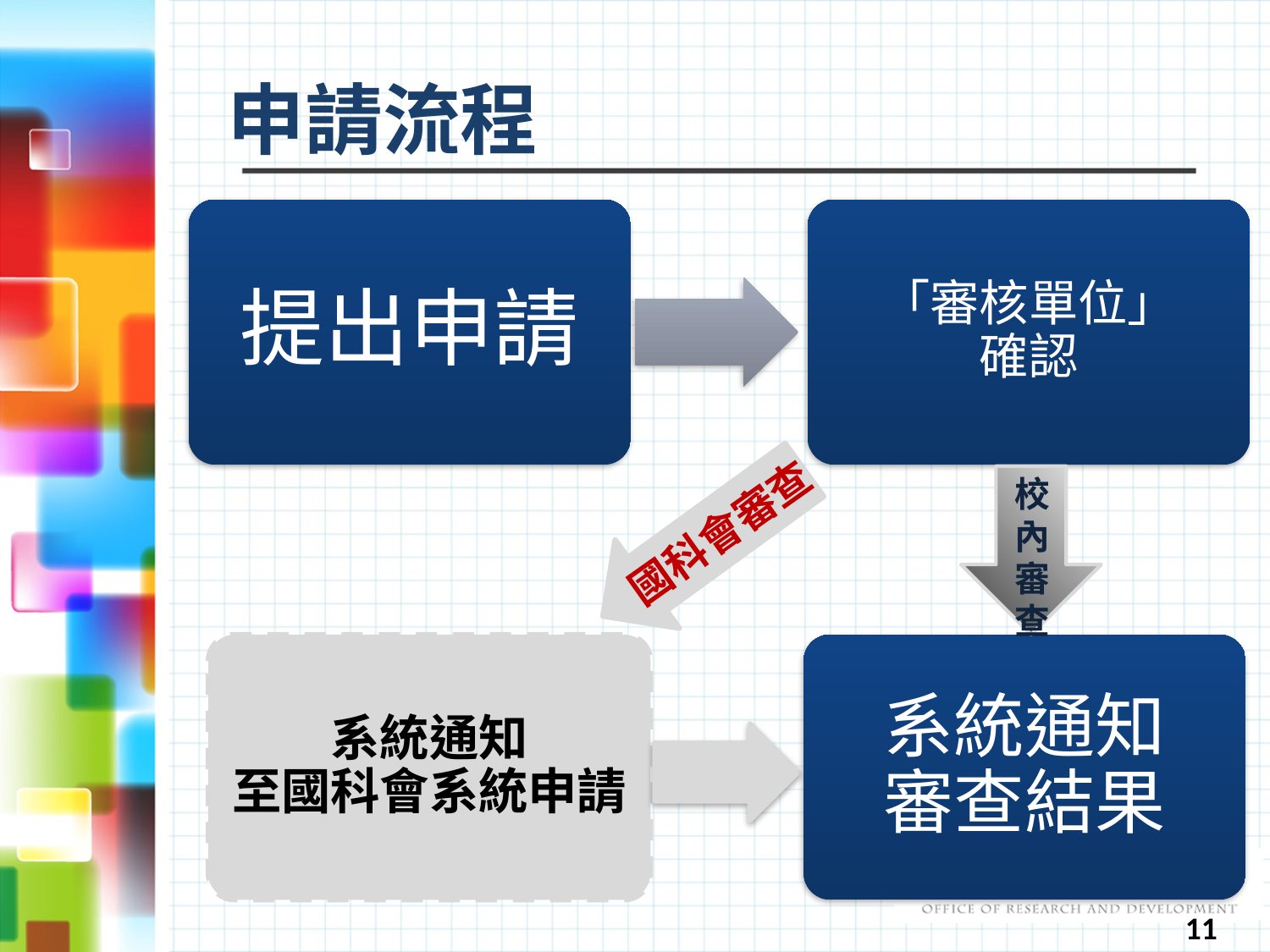

# 申請流程
提出申請

「審核單位」
確認

系統通知
至國科會系統申請

系統通知
審查結果
校內審查

國科會審查
11